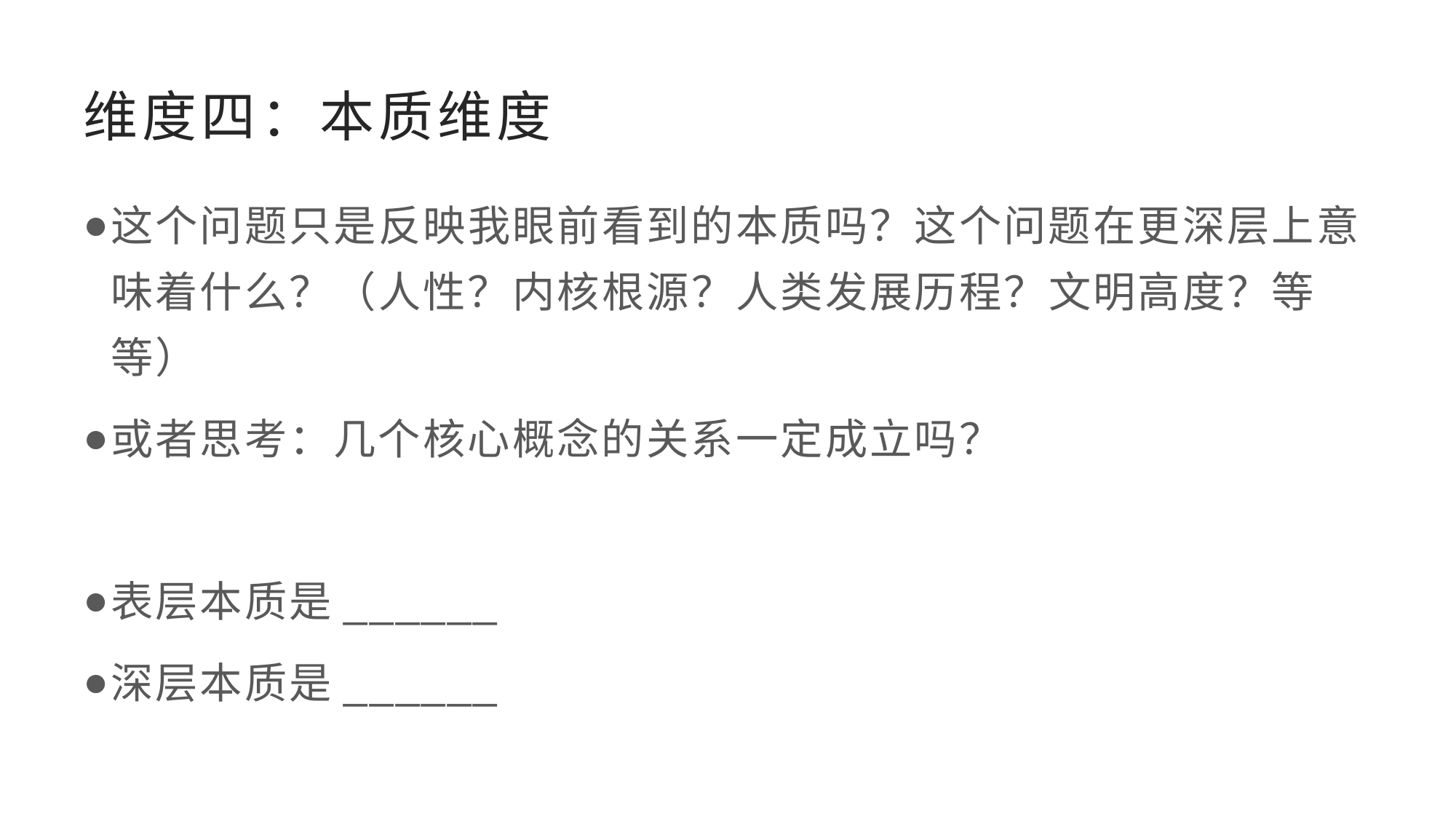

# 维度四：本质维度
这个问题只是反映我眼前看到的本质吗？这个问题在更深层上意味着什么？（人性？内核根源？人类发展历程？文明高度？等等）
或者思考：几个核心概念的关系一定成立吗？

表层本质是______
深层本质是______